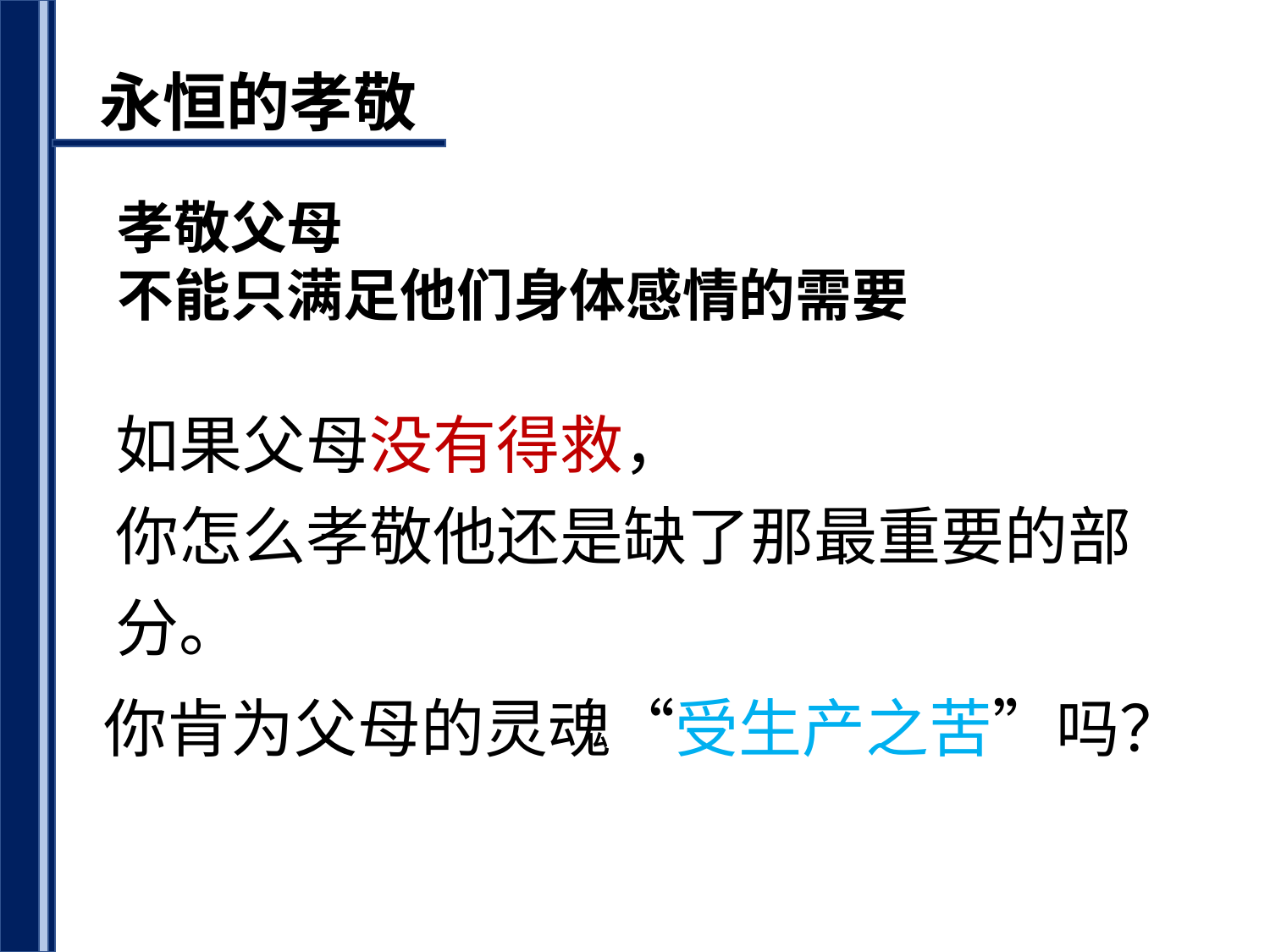

永恒的孝敬

孝敬父母
不能只满足他们身体感情的需要
如果父母没有得救，
你怎么孝敬他还是缺了那最重要的部分。
你肯为父母的灵魂“受生产之苦”吗？